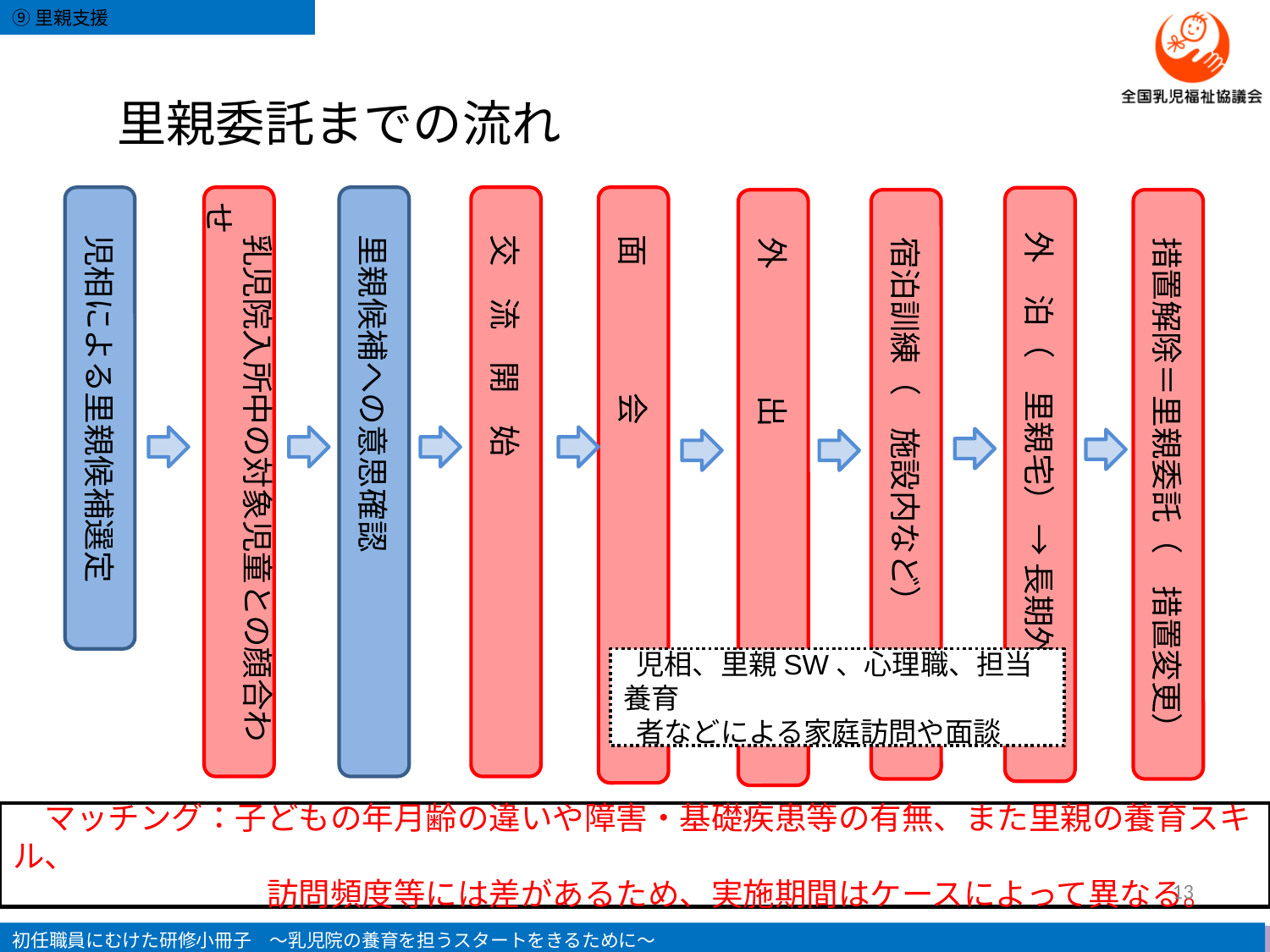

里親委託までの流れ
　児相による里親候補選定
　乳児院入所中の対象児童との顔合わせ
　里親候補への意思確認
　交　流　開　始
　面　　　　会
　外　泊（　里親宅） → 長期外泊
　外　　　　出
　宿泊訓練（　施設内など）
　措置解除＝里親委託（　措置変更）

 児相、里親SW、心理職、担当養育
 者などによる家庭訪問や面談
　マッチング：子どもの年月齢の違いや障害・基礎疾患等の有無、また里親の養育スキル、
　　　　　　　　訪問頻度等には差があるため、実施期間はケースによって異なる。
13